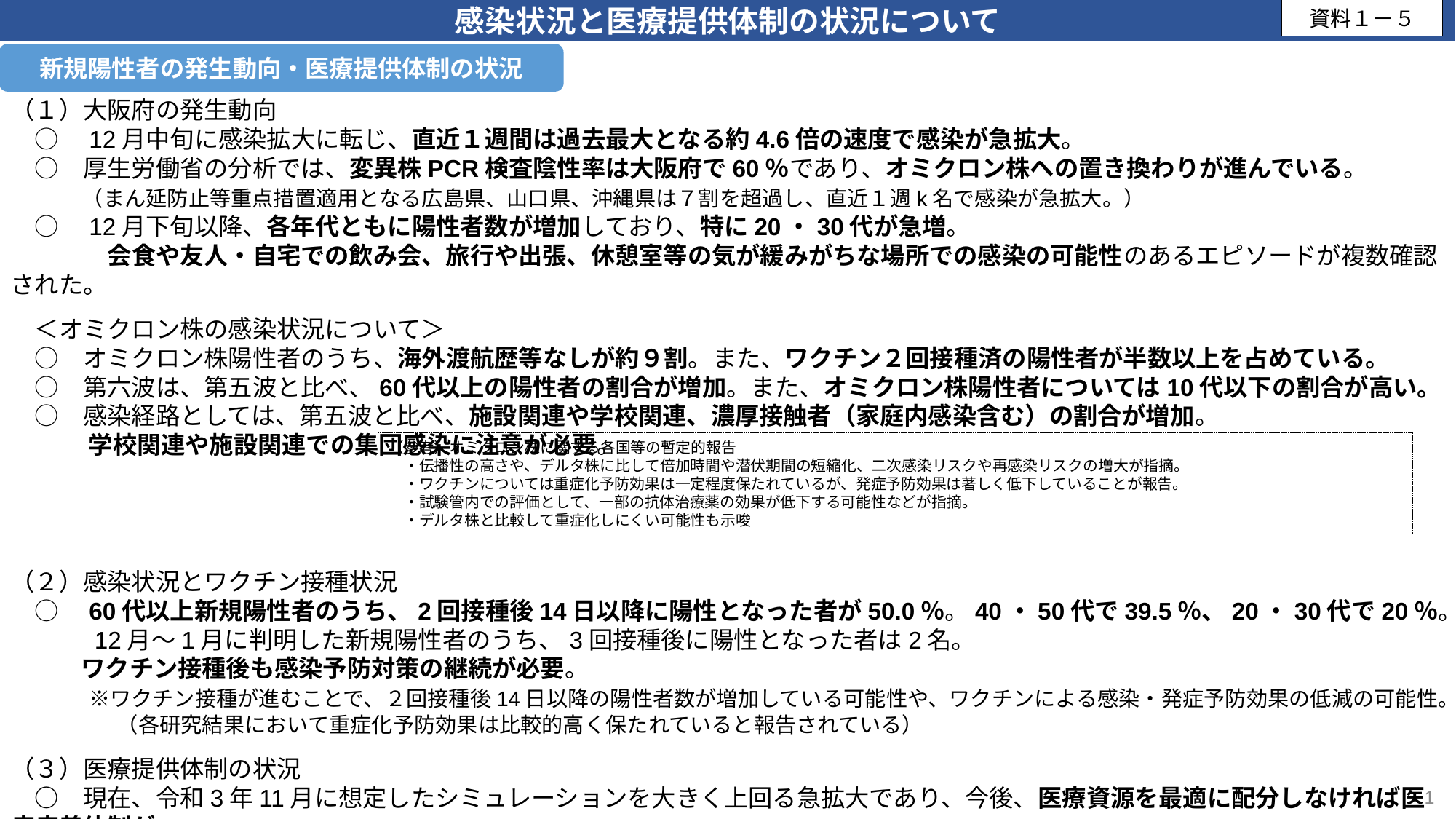

感染状況と医療提供体制の状況について
資料１－５
新規陽性者の発生動向・医療提供体制の状況

（１）大阪府の発生動向
　○　12月中旬に感染拡大に転じ、直近１週間は過去最大となる約4.6倍の速度で感染が急拡大。
　○　厚生労働省の分析では、変異株PCR検査陰性率は大阪府で60％であり、オミクロン株への置き換わりが進んでいる。
　　　 （まん延防止等重点措置適用となる広島県、山口県、沖縄県は７割を超過し、直近１週k名で感染が急拡大。）
　○　12月下旬以降、各年代ともに陽性者数が増加しており、特に20・30代が急増。
　　　　会食や友人・自宅での飲み会、旅行や出張、休憩室等の気が緩みがちな場所での感染の可能性のあるエピソードが複数確認された。

　＜オミクロン株の感染状況について＞
　○　オミクロン株陽性者のうち、海外渡航歴等なしが約９割。また、ワクチン２回接種済の陽性者が半数以上を占めている。
　○　第六波は、第五波と比べ、60代以上の陽性者の割合が増加。また、オミクロン株陽性者については10代以下の割合が高い。
　○　感染経路としては、第五波と比べ、施設関連や学校関連、濃厚接触者（家庭内感染含む）の割合が増加。
　　　 学校関連や施設関連での集団感染に注意が必要。

（２）感染状況とワクチン接種状況
　○　60代以上新規陽性者のうち、2回接種後14日以降に陽性となった者が50.0％。40・50代で39.5％、20・30代で20％。
　　　 12月～1月に判明した新規陽性者のうち、3回接種後に陽性となった者は2名。
  　　 ワクチン接種後も感染予防対策の継続が必要。
　　　 ※ワクチン接種が進むことで、２回接種後14日以降の陽性者数が増加している可能性や、ワクチンによる感染・発症予防効果の低減の可能性。
　　　　　（各研究結果において重症化予防効果は比較的高く保たれていると報告されている）

（３）医療提供体制の状況
　○　現在、令和3年11月に想定したシミュレーションを大きく上回る急拡大であり、今後、医療資源を最適に配分しなければ医療療養体制が
　　　 ひっ迫する見通し。「入院・療養の考え方」を見直すことで、療養体制の最適化を図り、患者への治療機会を最大限確保。
（参考）オミクロン株に関する各国等の暫定的報告
　・伝播性の高さや、デルタ株に比して倍加時間や潜伏期間の短縮化、二次感染リスクや再感染リスクの増大が指摘。
　・ワクチンについては重症化予防効果は一定程度保たれているが、発症予防効果は著しく低下していることが報告。
　・試験管内での評価として、一部の抗体治療薬の効果が低下する可能性などが指摘。
　・デルタ株と比較して重症化しにくい可能性も示唆
1